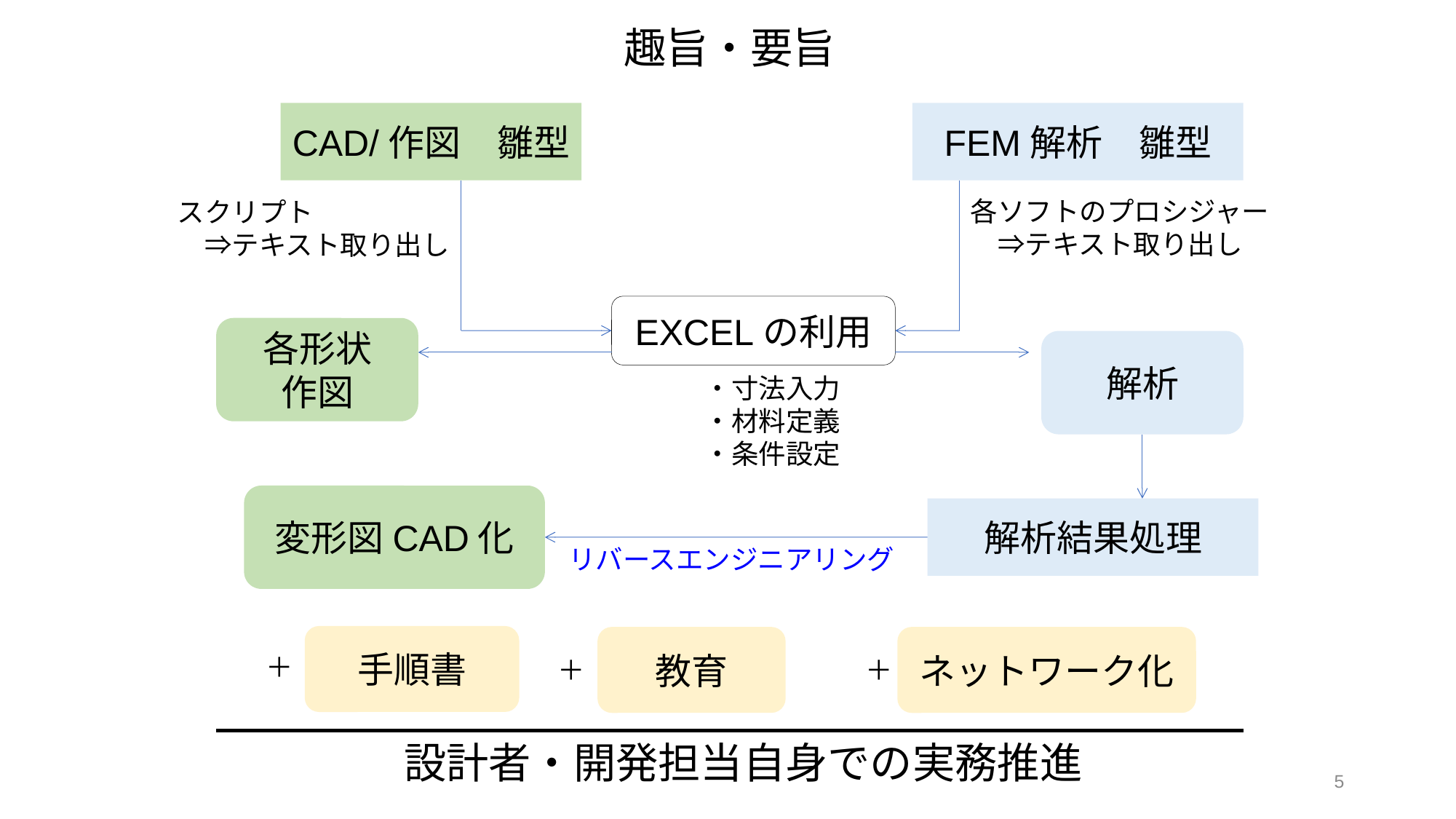

趣旨・要旨
CAD/作図　雛型
FEM解析　雛型
各ソフトのプロシジャー
　⇒テキスト取り出し
スクリプト
　⇒テキスト取り出し
EXCELの利用
各形状
作図
解析
・寸法入力
・材料定義
・条件設定
趣旨
　CAD/CAEのための自動化技術についてノウハウを含め解説します。
EXCELを絡めるとCAD、FEM解析、解析結果の3Dモデリング（CAD化）まで自動化を可能にします。
自動化の仕組み作りをこなうことで手順書と教育プログラムにより、設計・開発担当者自ら解析でき、スキルアップへ繋げることが可能です。
CADの専門家でない講師が、如何に自動化を推進し、実際に効果を上げてきたかを説明することで、専門知識の無い方でも作れるという確信が持てます。
本セミナーでは、オープンソースの3D-CADであるFreeCADを利用し、CAD/CAEの自動化、また解析結果から3Dモデル作成（リバースエンジニアリング）のヒントとノウハウを実例を通じて分かりやすく説明します。
もちろん他のソフトへの展開も共通・同様に行えます。
変形図CAD化
解析結果処理
リバースエンジニアリング
手順書
教育
ネットワーク化
＋
＋
＋
設計者・開発担当自身での実務推進
5